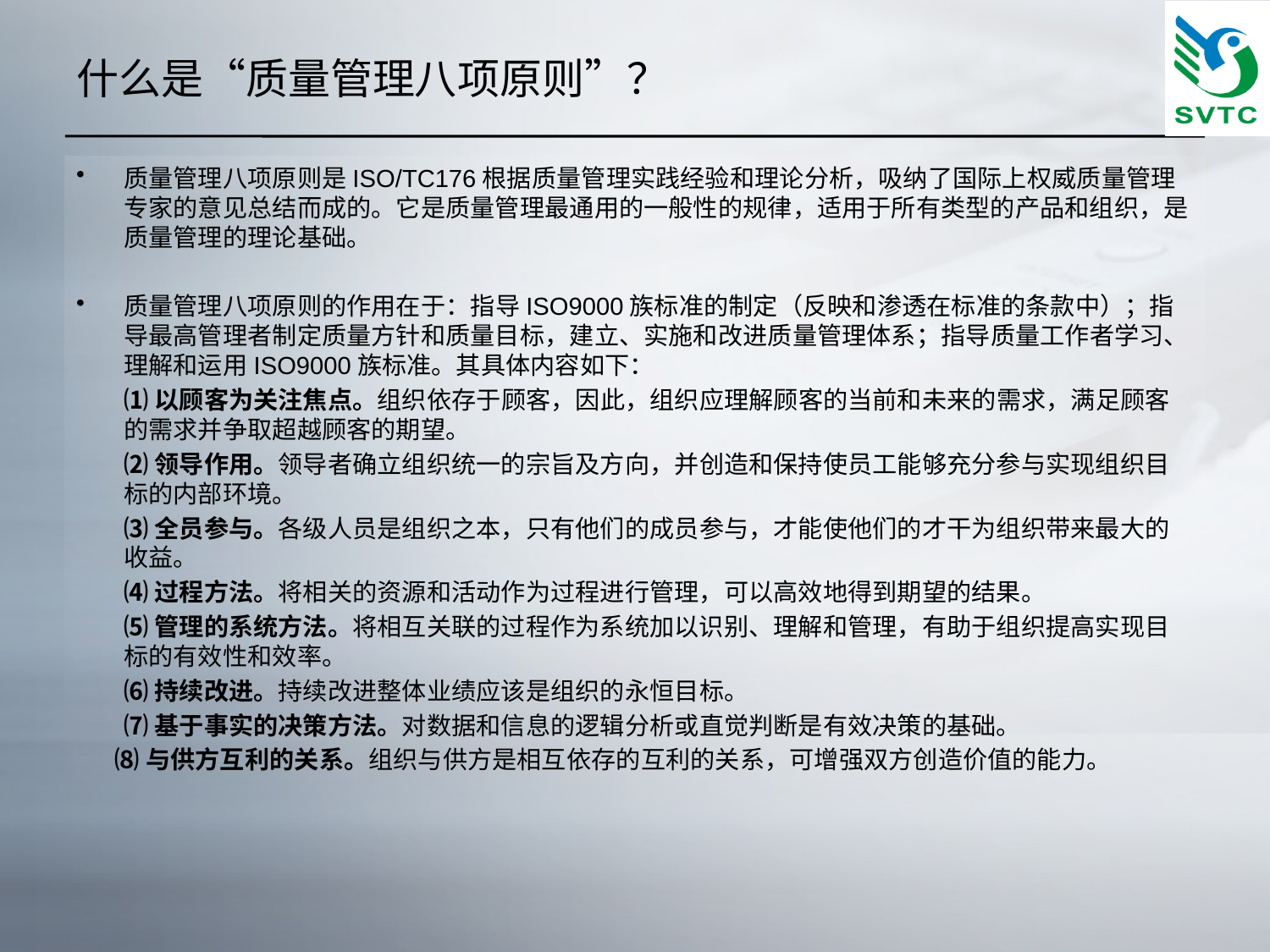

# 什么是“质量管理八项原则”？
质量管理八项原则是ISO/TC176根据质量管理实践经验和理论分析，吸纳了国际上权威质量管理专家的意见总结而成的。它是质量管理最通用的一般性的规律，适用于所有类型的产品和组织，是质量管理的理论基础。

质量管理八项原则的作用在于：指导ISO9000族标准的制定（反映和渗透在标准的条款中）；指导最高管理者制定质量方针和质量目标，建立、实施和改进质量管理体系；指导质量工作者学习、理解和运用ISO9000族标准。其具体内容如下：
	⑴以顾客为关注焦点。组织依存于顾客，因此，组织应理解顾客的当前和未来的需求，满足顾客的需求并争取超越顾客的期望。
	⑵领导作用。领导者确立组织统一的宗旨及方向，并创造和保持使员工能够充分参与实现组织目标的内部环境。
	⑶全员参与。各级人员是组织之本，只有他们的成员参与，才能使他们的才干为组织带来最大的收益。
	⑷过程方法。将相关的资源和活动作为过程进行管理，可以高效地得到期望的结果。
	⑸管理的系统方法。将相互关联的过程作为系统加以识别、理解和管理，有助于组织提高实现目标的有效性和效率。
	⑹持续改进。持续改进整体业绩应该是组织的永恒目标。
	⑺基于事实的决策方法。对数据和信息的逻辑分析或直觉判断是有效决策的基础。
       ⑻与供方互利的关系。组织与供方是相互依存的互利的关系，可增强双方创造价值的能力。